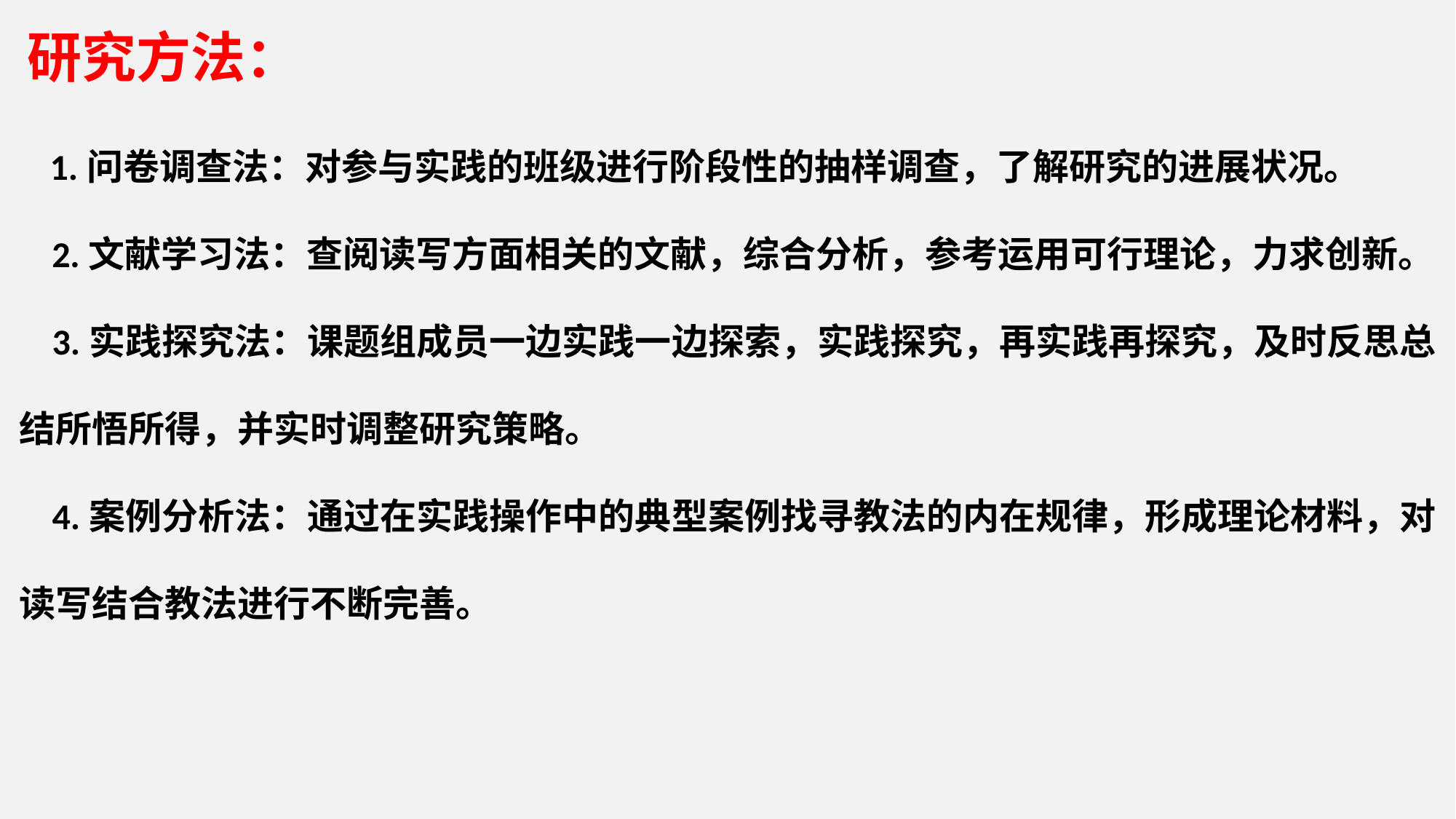

研究方法：
    1.问卷调查法：对参与实践的班级进行阶段性的抽样调查，了解研究的进展状况。
    2.文献学习法：查阅读写方面相关的文献，综合分析，参考运用可行理论，力求创新。
    3.实践探究法：课题组成员一边实践一边探索，实践探究，再实践再探究，及时反思总结所悟所得，并实时调整研究策略。
    4.案例分析法：通过在实践操作中的典型案例找寻教法的内在规律，形成理论材料，对读写结合教法进行不断完善。